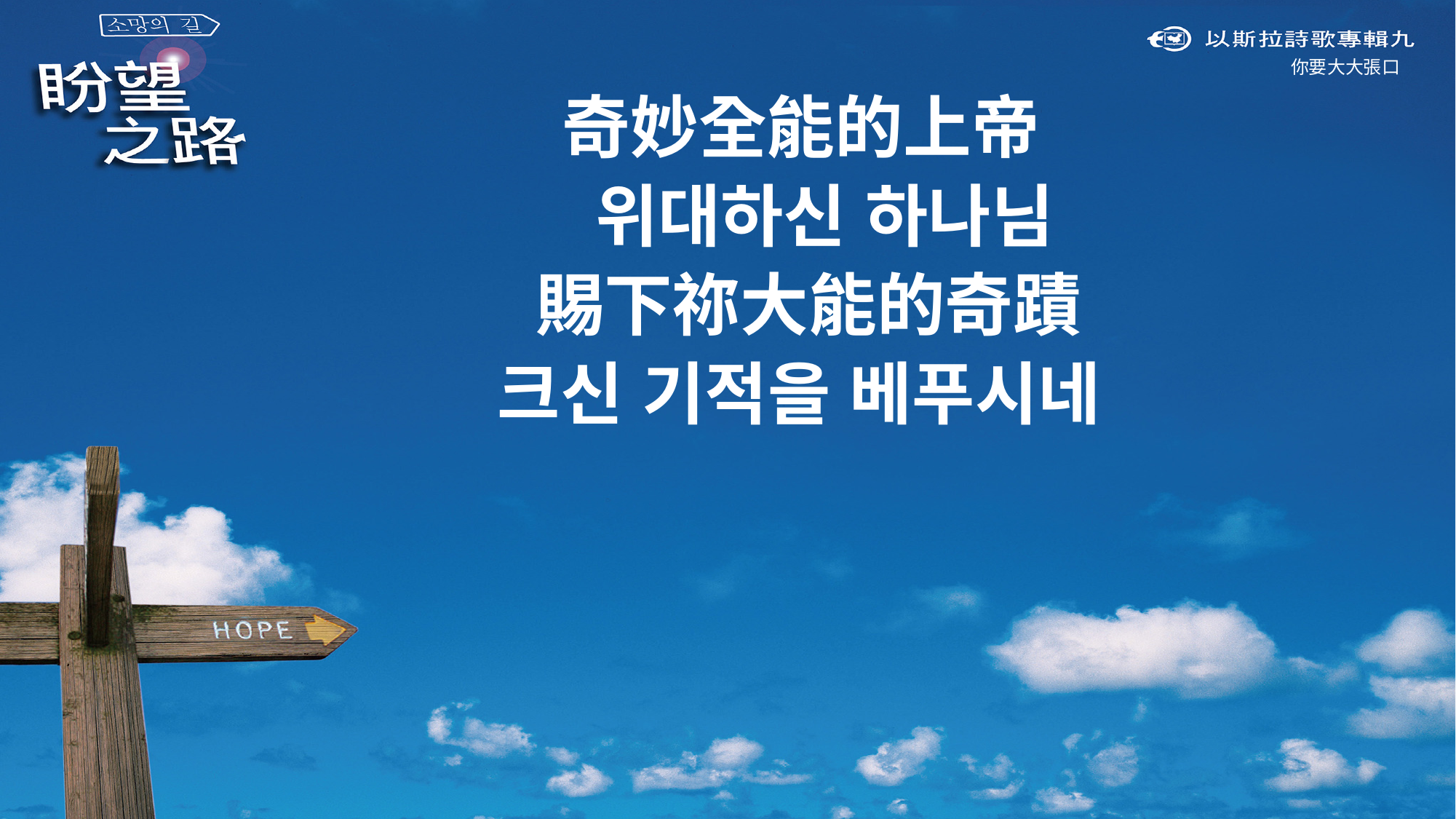

你要大大張口
奇妙全能的上帝
 위대하신 하나님
賜下祢大能的奇蹟
크신 기적을 베푸시네